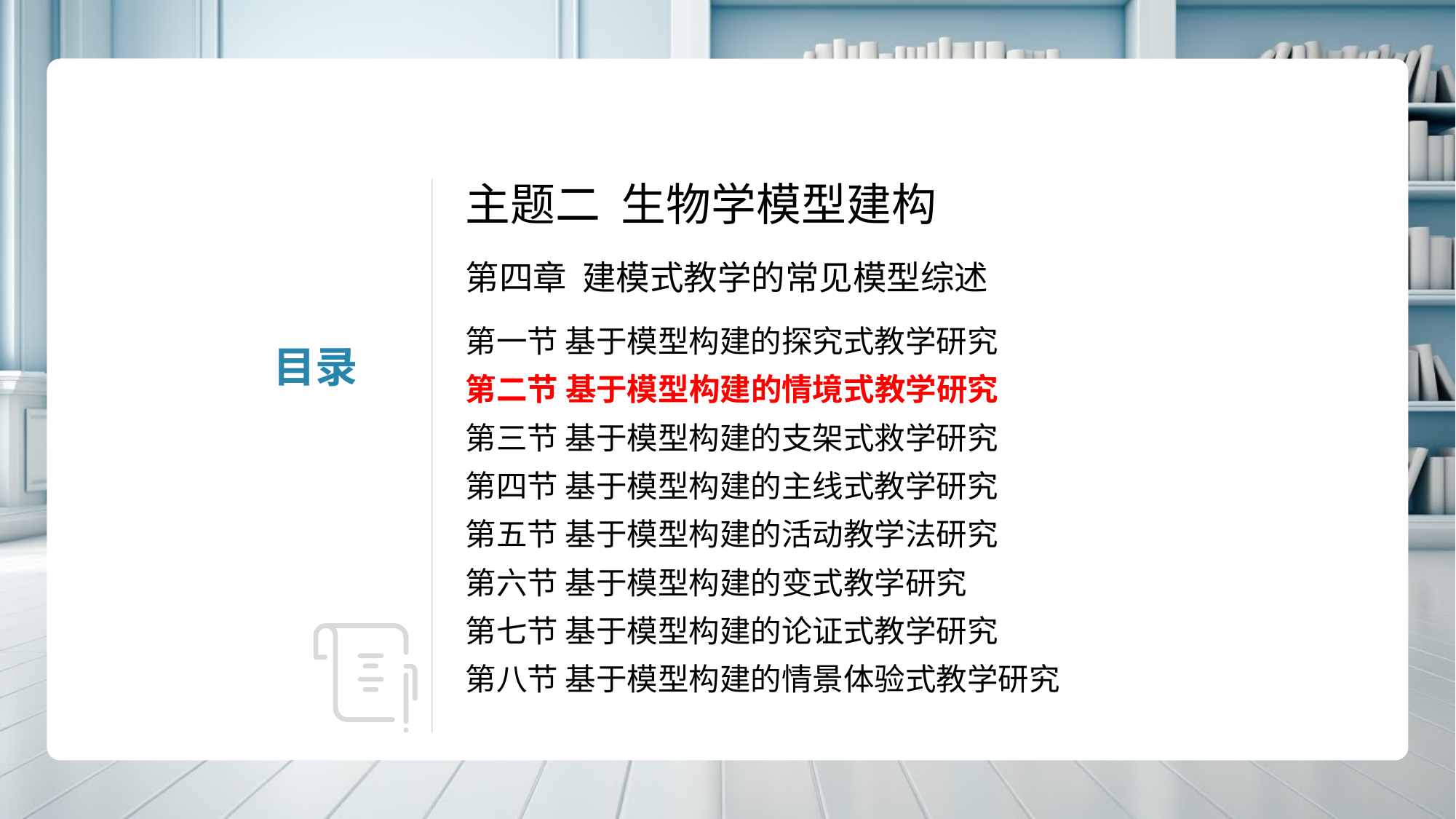

主题二  生物学模型建构
第四章  建模式教学的常见模型综述
第一节 基于模型构建的探究式教学研究
第二节 基于模型构建的情境式教学研究 
第三节 基于模型构建的支架式救学研究
第四节 基于模型构建的主线式教学研究
第五节 基于模型构建的活动教学法研究
第六节 基于模型构建的变式教学研究
第七节 基于模型构建的论证式教学研究 
第八节 基于模型构建的情景体验式教学研究
# 目录